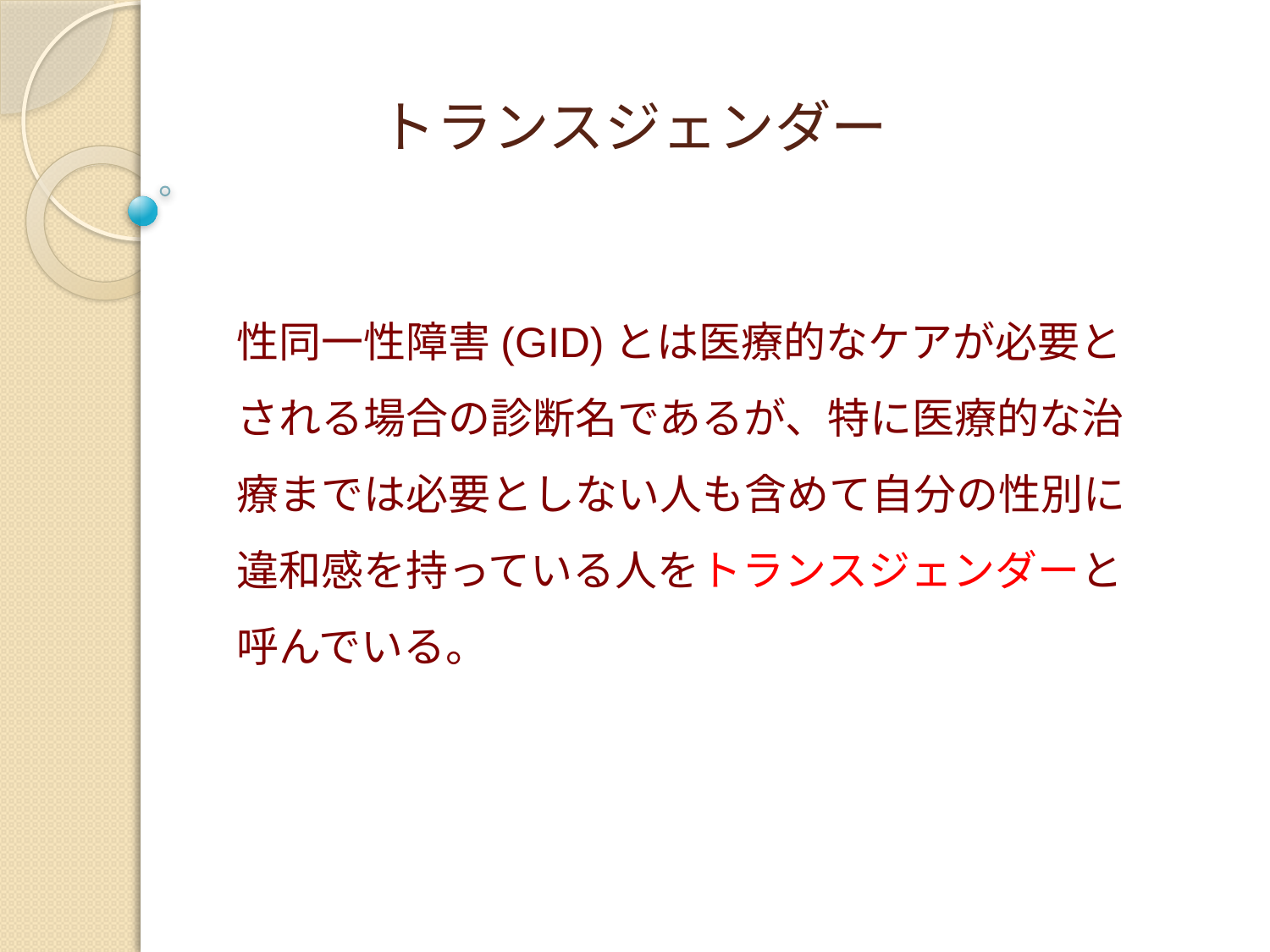

# トランスジェンダー
性同一性障害(GID)とは医療的なケアが必要とされる場合の診断名であるが、特に医療的な治療までは必要としない人も含めて自分の性別に違和感を持っている人をトランスジェンダーと呼んでいる。